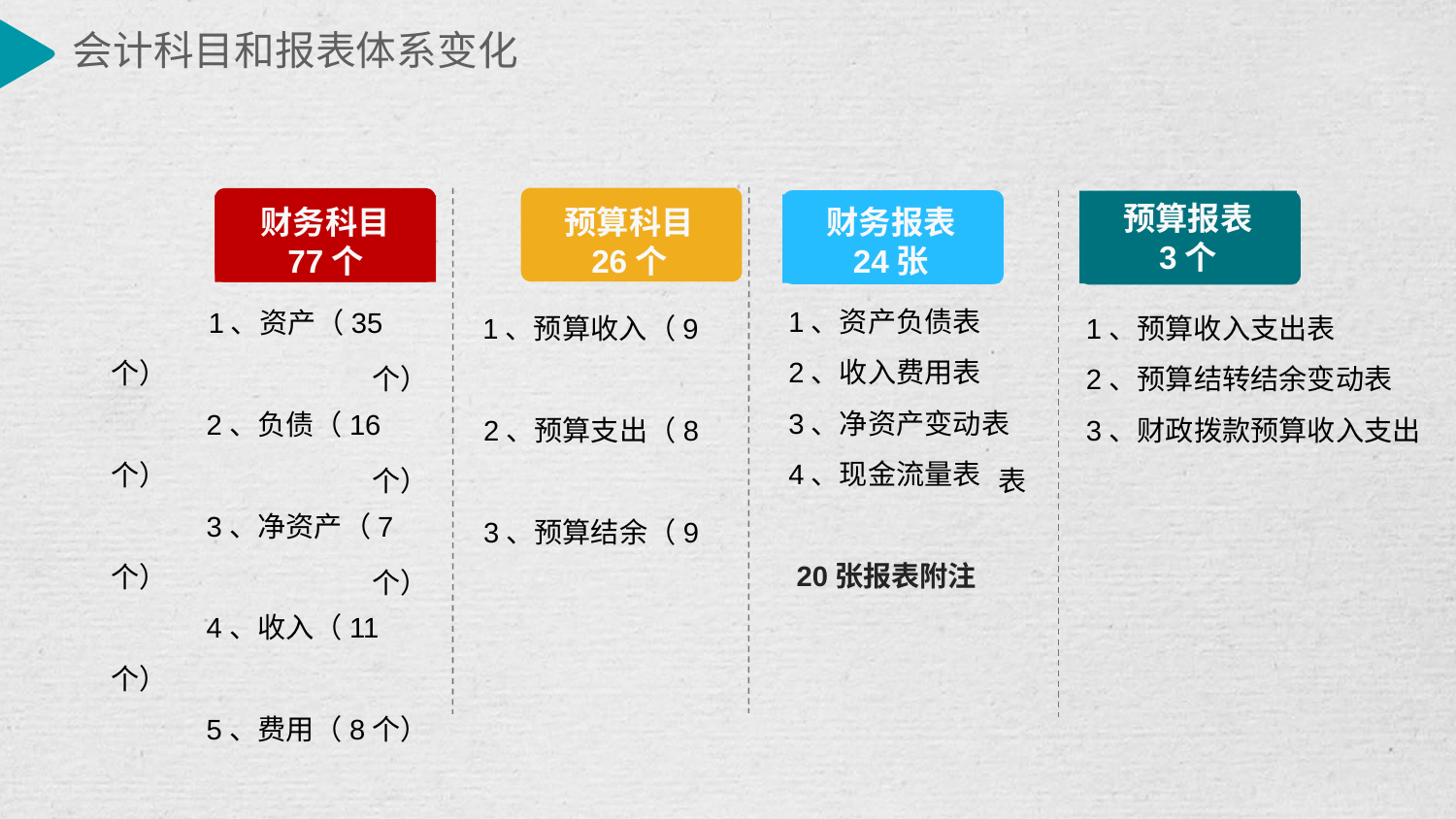

会计科目和报表体系变化

预算科目
26个

财务科目
77个

财务报表
24张

预算报表
3个
    1、资产负债表
    2、收入费用表
    3、净资产变动表
    4、现金流量表

     20张报表附注

     1、资产（35个）
    2、负债（16个）
    3、净资产（7个）
    4、收入（11个）
    5、费用（8个）
   1、预算收入支出表
   2、预算结转结余变动表
   3、财政拨款预算收入支出表

       1、预算收入（9个）
      2、预算支出（8个）
      3、预算结余（9个）